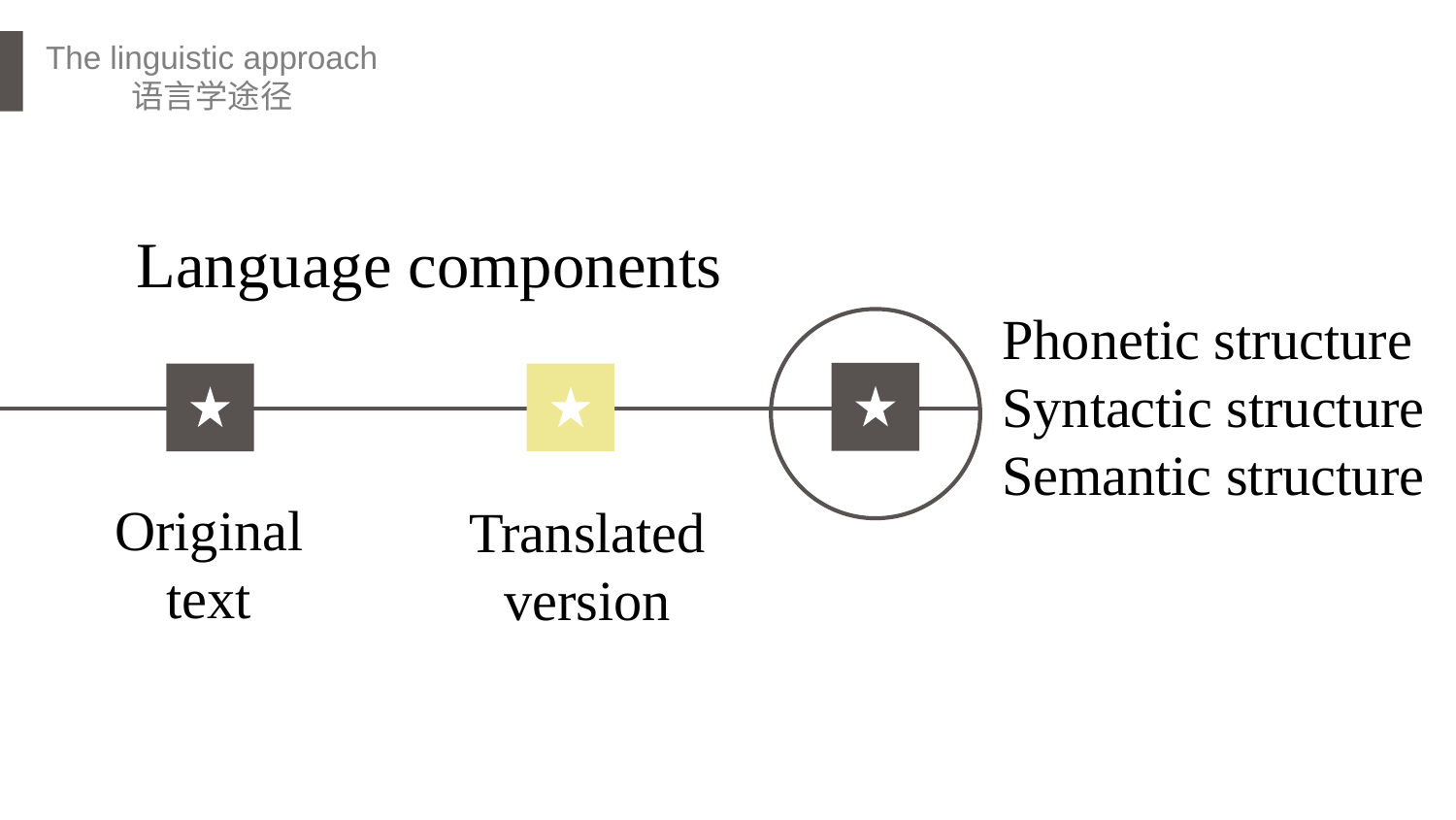

The linguistic approach
语言学途径

Language components
Phonetic structure
Syntactic structure
Semantic structure

Original text
Translated version